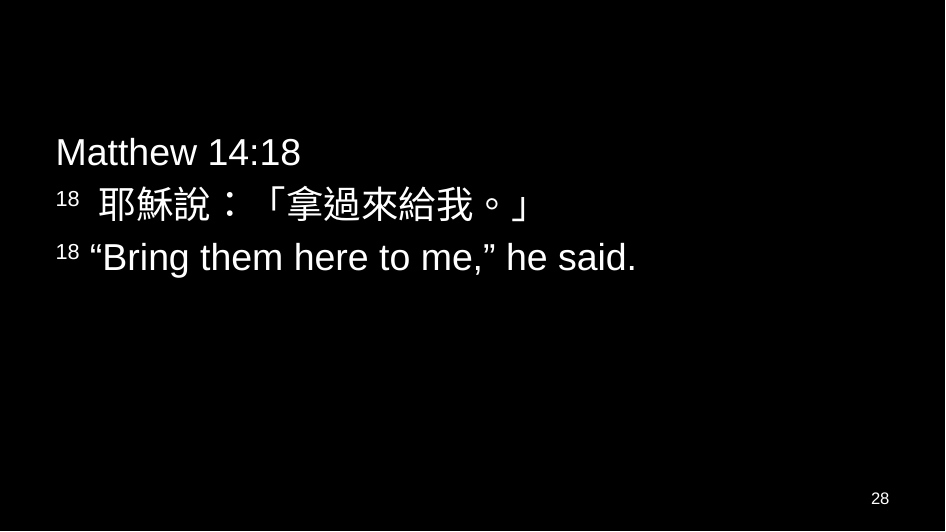

#
Matthew 14:18
18 耶穌說：「拿過來給我。」
18 “Bring them here to me,” he said.
28